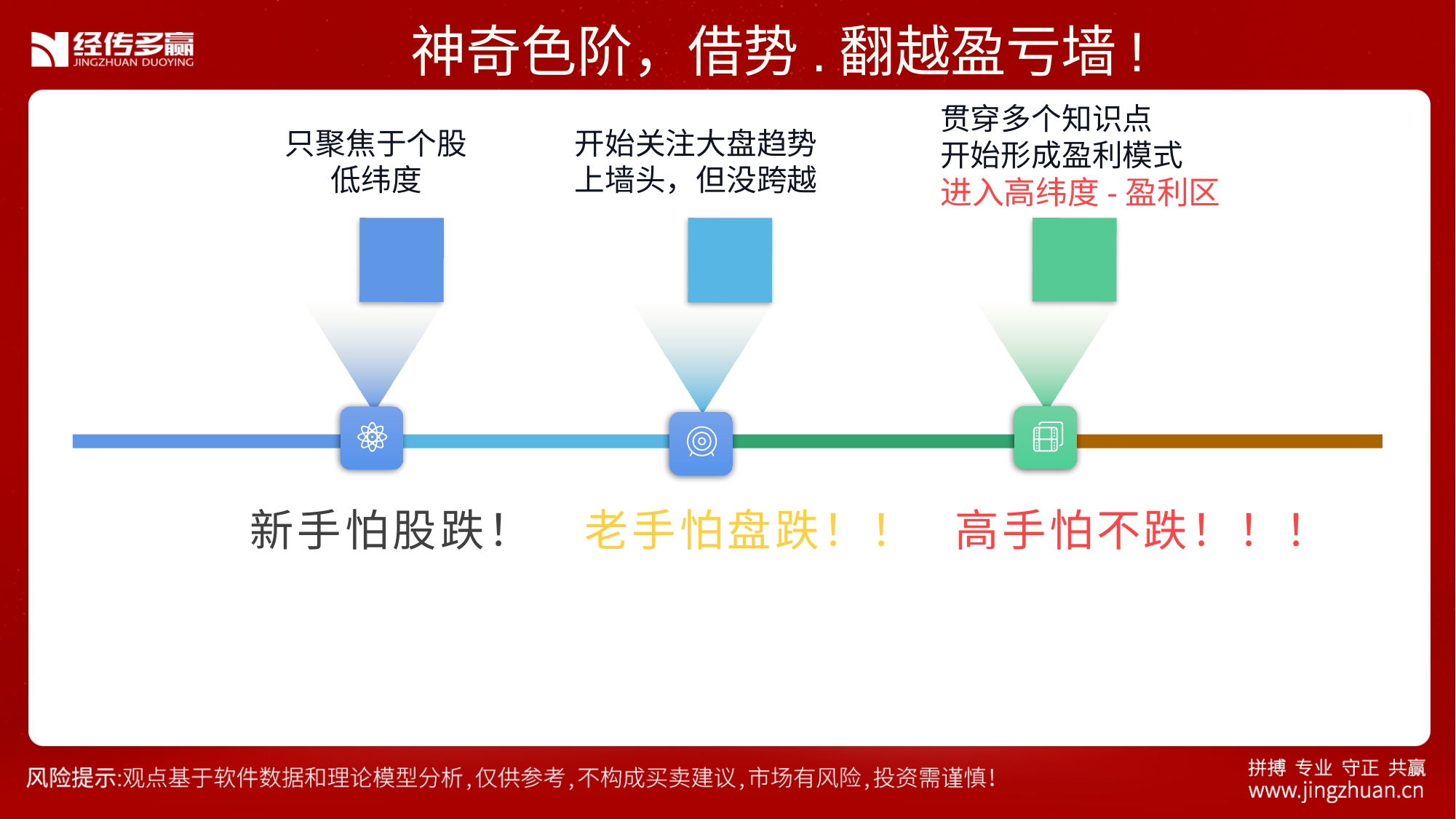

神奇色阶，借势.翻越盈亏墙!
贯穿多个知识点
开始形成盈利模式
进入高纬度-盈利区

只聚焦于个股
低纬度

开始关注大盘趋势上墙头，但没跨越

新手怕股跌！
老手怕盘跌！！
高手怕不跌！！！